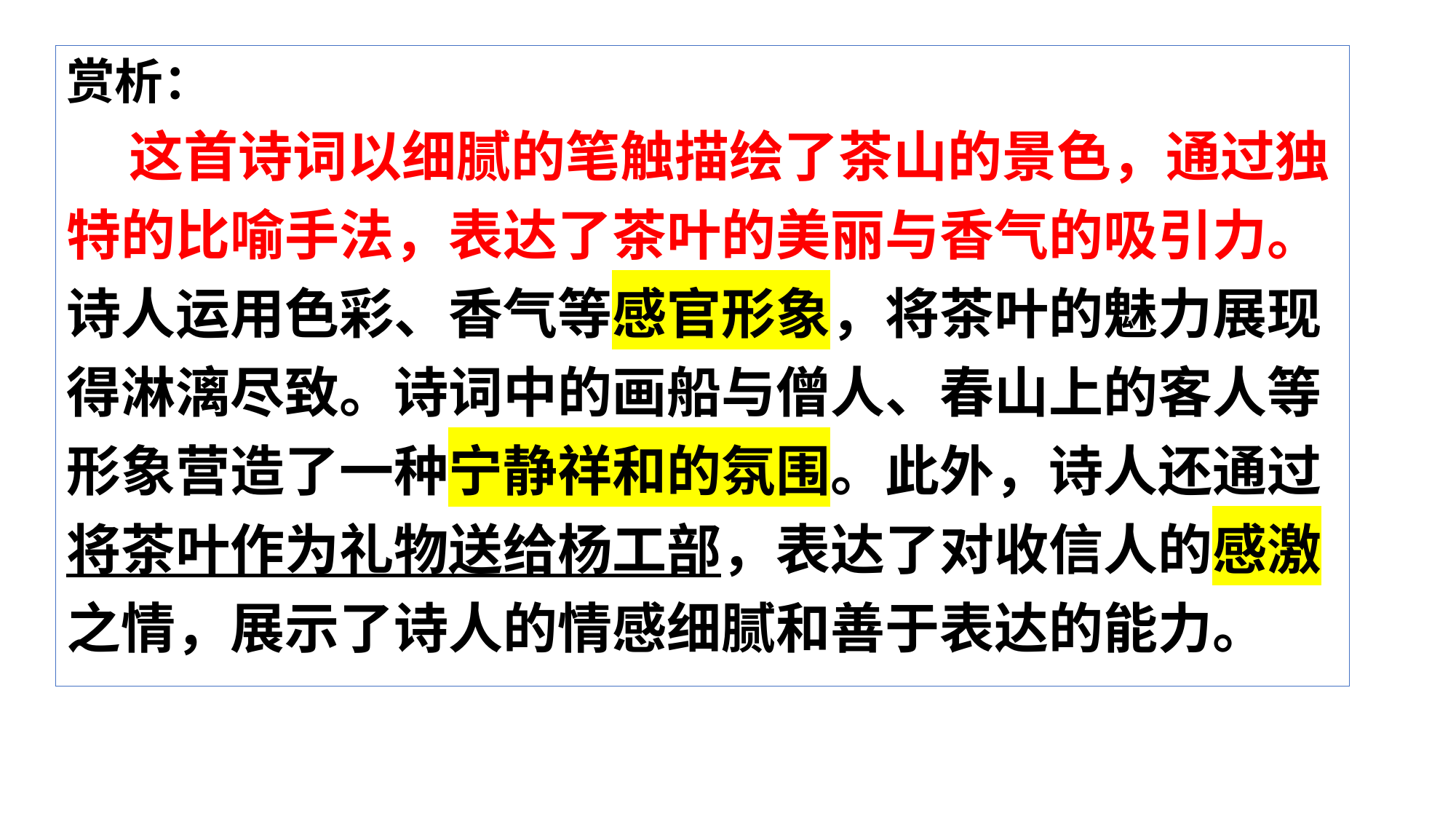

赏析：
    这首诗词以细腻的笔触描绘了茶山的景色，通过独特的比喻手法，表达了茶叶的美丽与香气的吸引力。诗人运用色彩、香气等感官形象，将茶叶的魅力展现得淋漓尽致。诗词中的画船与僧人、春山上的客人等形象营造了一种宁静祥和的氛围。此外，诗人还通过将茶叶作为礼物送给杨工部，表达了对收信人的感激之情，展示了诗人的情感细腻和善于表达的能力。